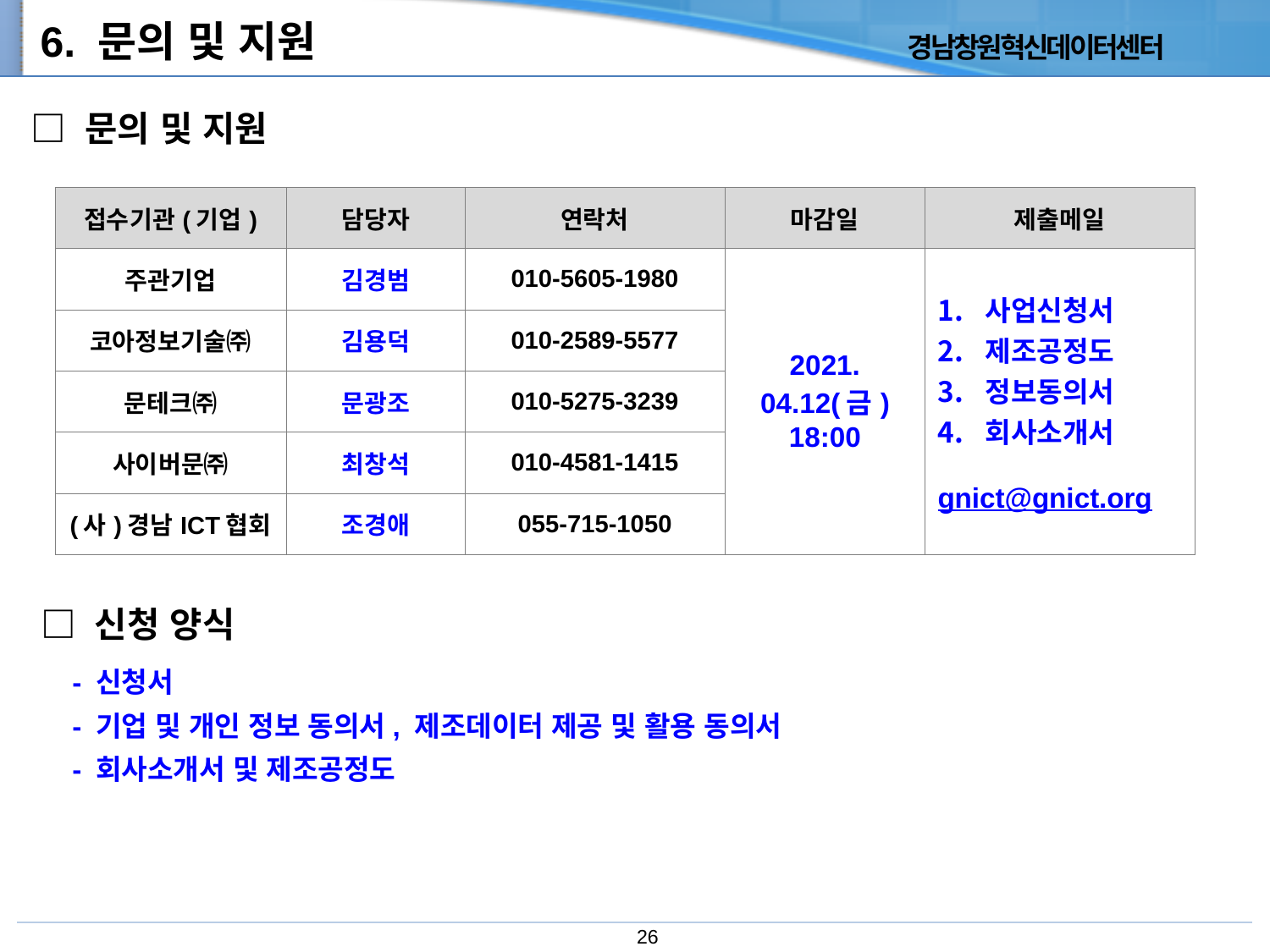

6. 문의 및 지원
□ 문의 및 지원
| 접수기관(기업) | 담당자 | 연락처 | 마감일 | 제출메일 |
| --- | --- | --- | --- | --- |
| 주관기업 | 김경범 | 010-5605-1980 | 2021. 04.12(금) 18:00 | 사업신청서 제조공정도 정보동의서 회사소개서 gnict@gnict.org |
| 코아정보기술㈜ | 김용덕 | 010-2589-5577 |  |  |
| 문테크㈜ | 문광조 | 010-5275-3239 |  |  |
| 사이버문㈜ | 최창석 | 010-4581-1415 |  |  |
| (사)경남ICT협회 | 조경애 | 055-715-1050 |  |  |
□ 신청 양식
    - 신청서
    - 기업 및 개인 정보 동의서, 제조데이터 제공 및 활용 동의서
    - 회사소개서 및 제조공정도
26